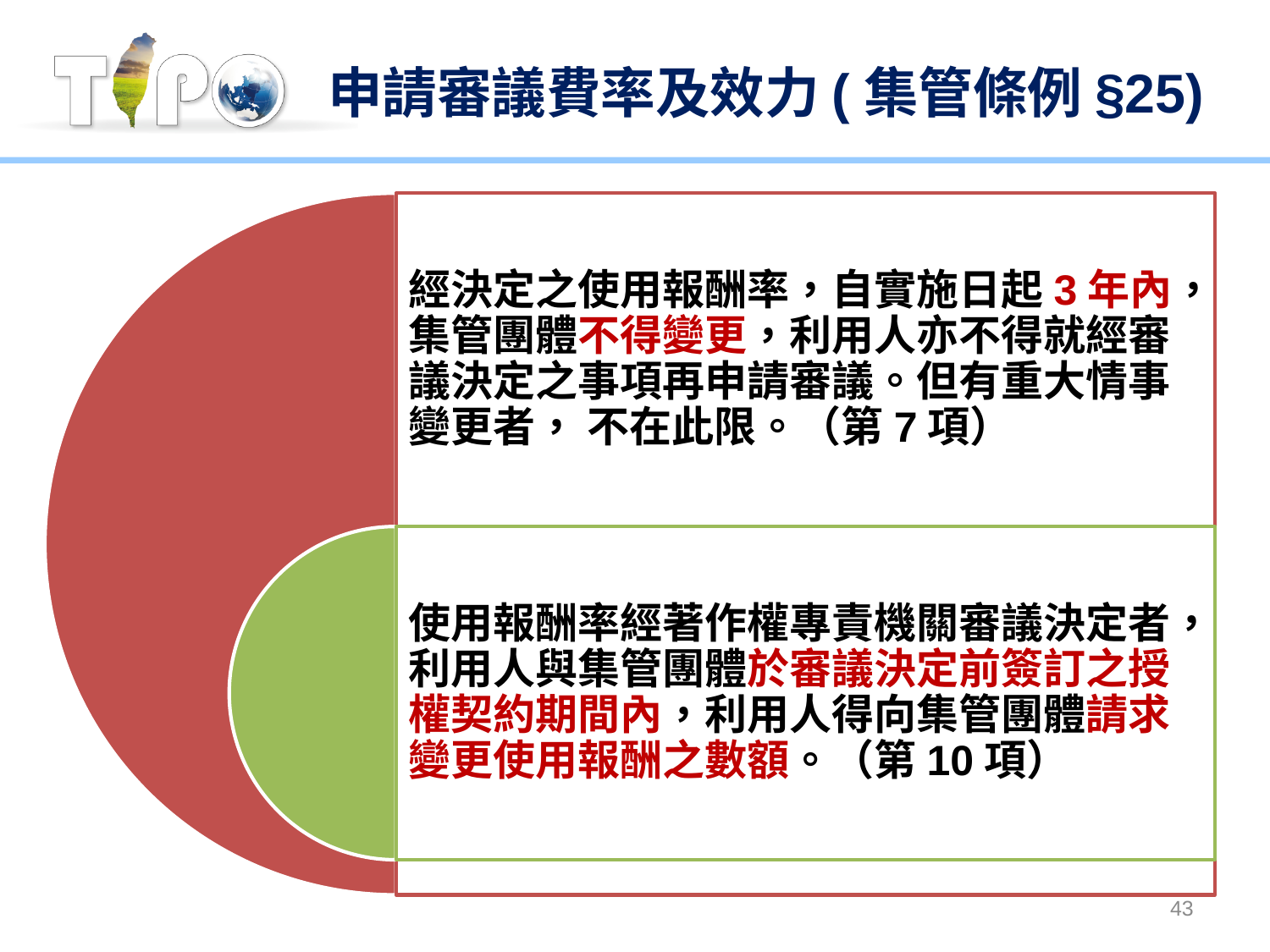

# 申請審議費率及效力(集管條例§25)
經決定之使用報酬率，自實施日起3年內，集管團體不得變更，利用人亦不得就經審議決定之事項再申請審議。但有重大情事變更者， 不在此限。（第7項）
使用報酬率經著作權專責機關審議決定者，利用人與集管團體於審議決定前簽訂之授權契約期間內，利用人得向集管團體請求變更使用報酬之數額。（第10項）
43